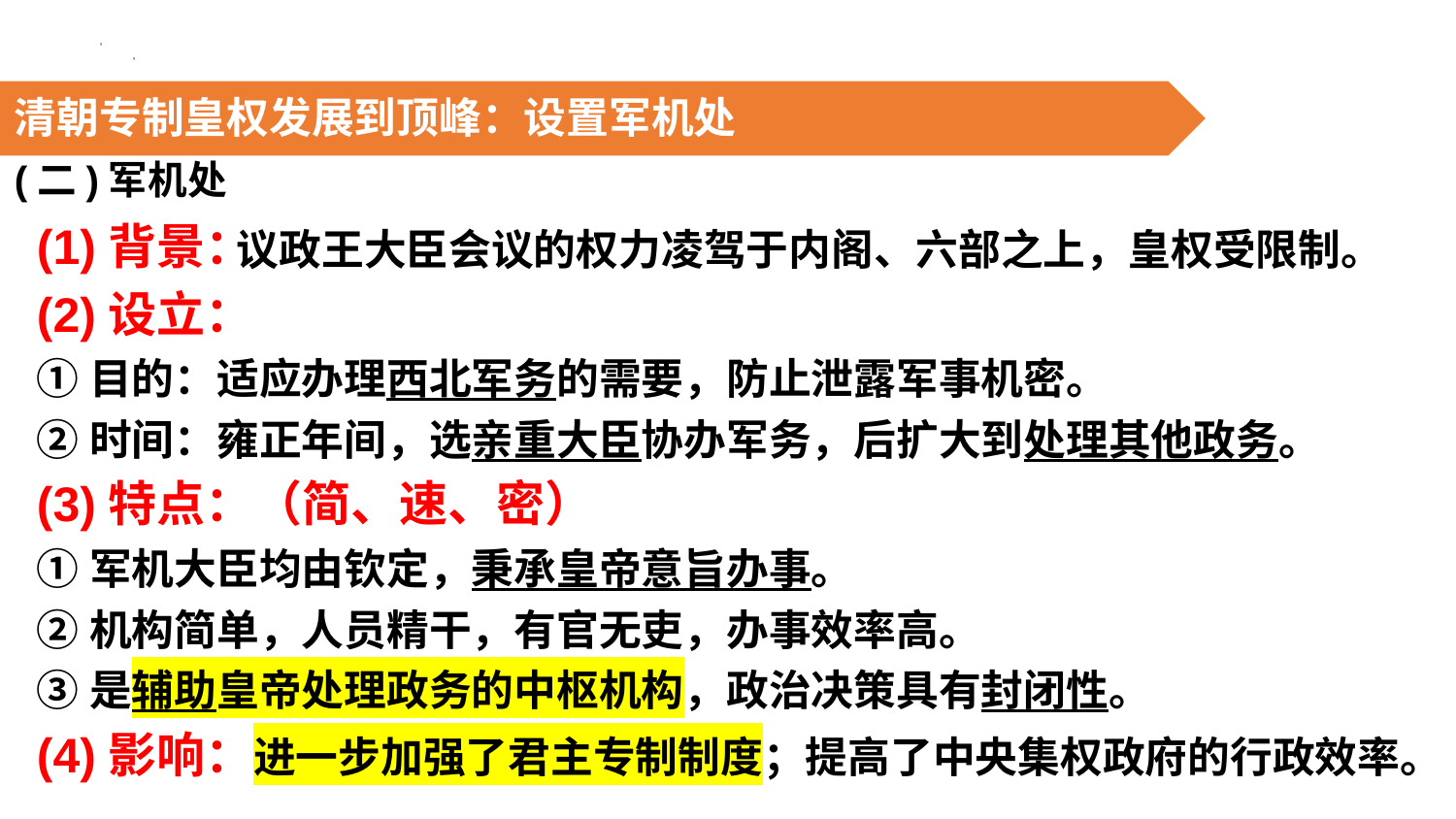

清朝专制皇权发展到顶峰：设置军机处
(二)军机处
(1)背景：
(2)设立：
①目的：适应办理西北军务的需要，防止泄露军事机密。
②时间：雍正年间，选亲重大臣协办军务，后扩大到处理其他政务。
(3)特点：（简、速、密）
①军机大臣均由钦定，秉承皇帝意旨办事。
②机构简单，人员精干，有官无吏，办事效率高。
③是辅助皇帝处理政务的中枢机构，政治决策具有封闭性。
(4)影响：进一步加强了君主专制制度；提高了中央集权政府的行政效率。

议政王大臣会议的权力凌驾于内阁、六部之上，皇权受限制。